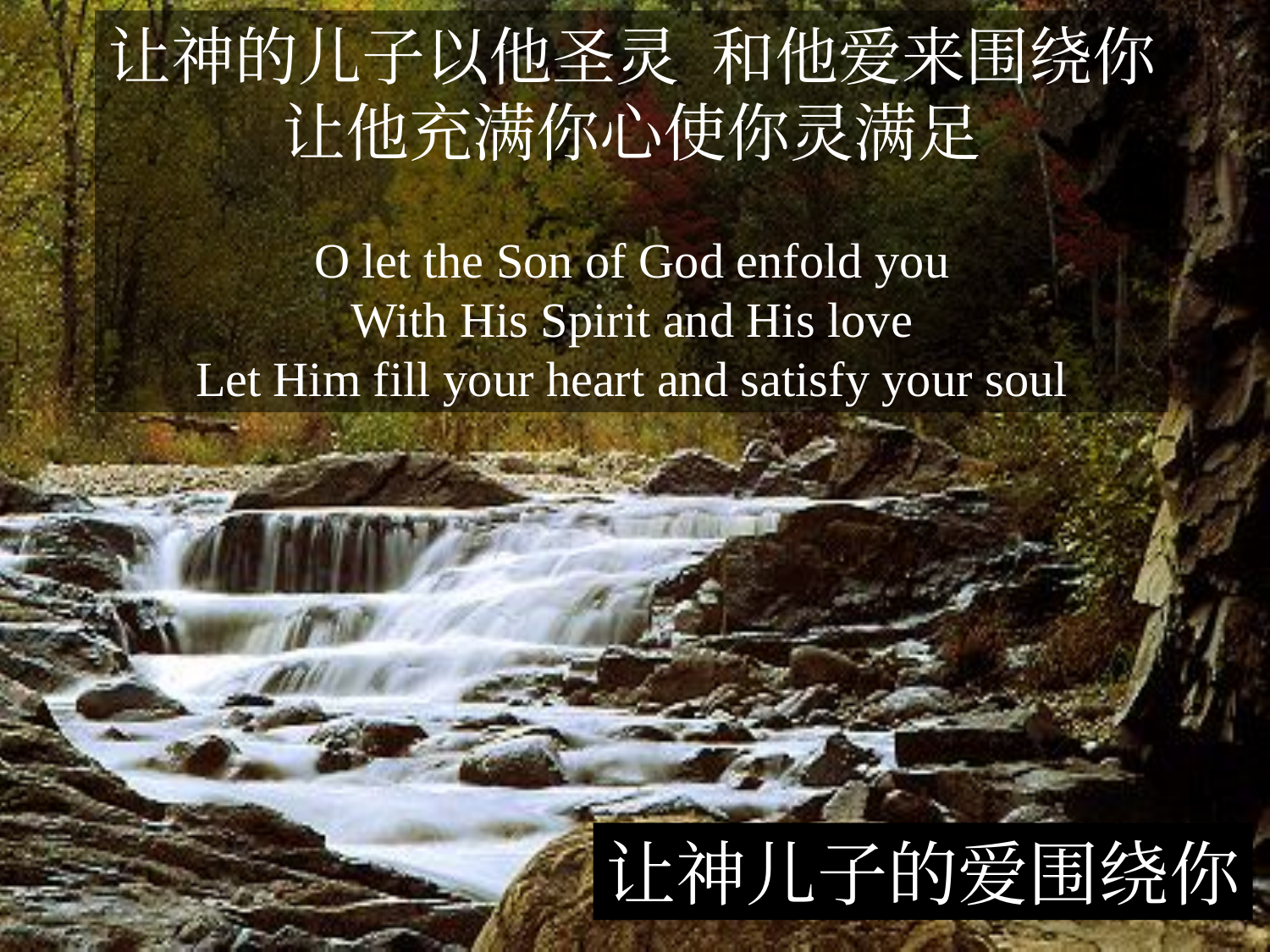

让神的儿子以他圣灵  和他爱来围绕你
让他充满你心使你灵满足

O let the Son of God enfold you
With His Spirit and His love
Let Him fill your heart and satisfy your soul
让神儿子的爱围绕你